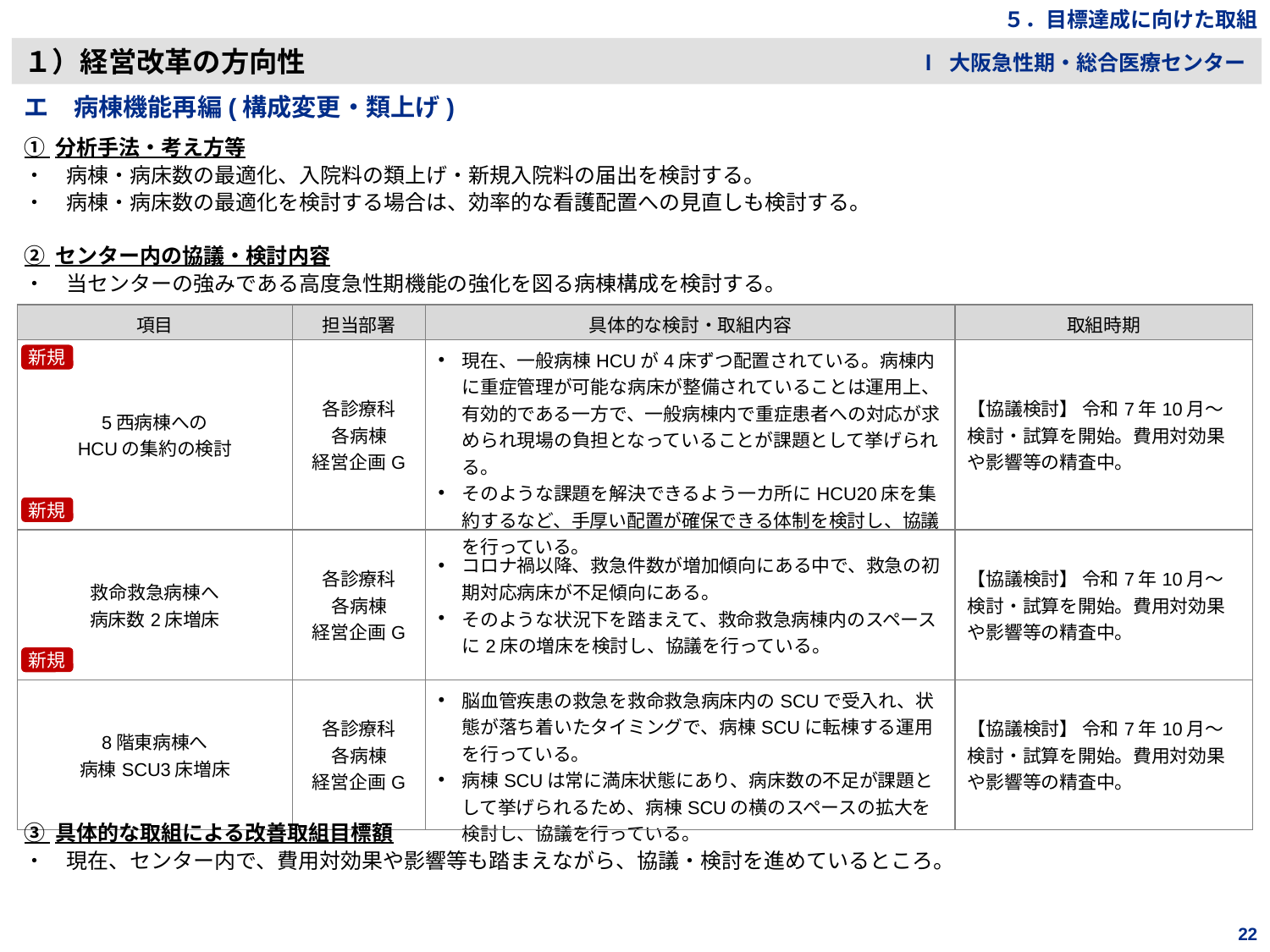

５．目標達成に向けた取組
１）経営改革の方向性
Ⅰ 大阪急性期・総合医療センター
エ　病棟機能再編(構成変更・類上げ)
① 分析手法・考え方等
・　病棟・病床数の最適化、入院料の類上げ・新規入院料の届出を検討する。
・　病棟・病床数の最適化を検討する場合は、効率的な看護配置への見直しも検討する。
② センター内の協議・検討内容
・　当センターの強みである高度急性期機能の強化を図る病棟構成を検討する。
| 項目 | 担当部署 | 具体的な検討・取組内容 | 取組時期 |
| --- | --- | --- | --- |
| 5西病棟への HCUの集約の検討 | 各診療科 各病棟 経営企画G | 現在、一般病棟HCUが4床ずつ配置されている。病棟内に重症管理が可能な病床が整備されていることは運用上、有効的である一方で、一般病棟内で重症患者への対応が求められ現場の負担となっていることが課題として挙げられる。 そのような課題を解決できるよう一カ所にHCU20床を集約するなど、手厚い配置が確保できる体制を検討し、協議を行っている。 | 【協議検討】 令和7年10月～ 検討・試算を開始。費用対効果や影響等の精査中。 |
| 救命救急病棟へ 病床数2床増床 | 各診療科 各病棟 経営企画G | コロナ禍以降、救急件数が増加傾向にある中で、救急の初期対応病床が不足傾向にある。 そのような状況下を踏まえて、救命救急病棟内のスペースに2床の増床を検討し、協議を行っている。 | 【協議検討】 令和7年10月～ 検討・試算を開始。費用対効果や影響等の精査中。 |
| 8階東病棟へ 病棟SCU3床増床 | 各診療科 各病棟 経営企画G | 脳血管疾患の救急を救命救急病床内のSCUで受入れ、状態が落ち着いたタイミングで、病棟SCUに転棟する運用を行っている。 病棟SCUは常に満床状態にあり、病床数の不足が課題として挙げられるため、病棟SCUの横のスペースの拡大を検討し、協議を行っている。 | 【協議検討】 令和7年10月～ 検討・試算を開始。費用対効果や影響等の精査中。 |
新規
新規
新規
③ 具体的な取組による改善取組目標額
・　現在、センター内で、費用対効果や影響等も踏まえながら、協議・検討を進めているところ。
22